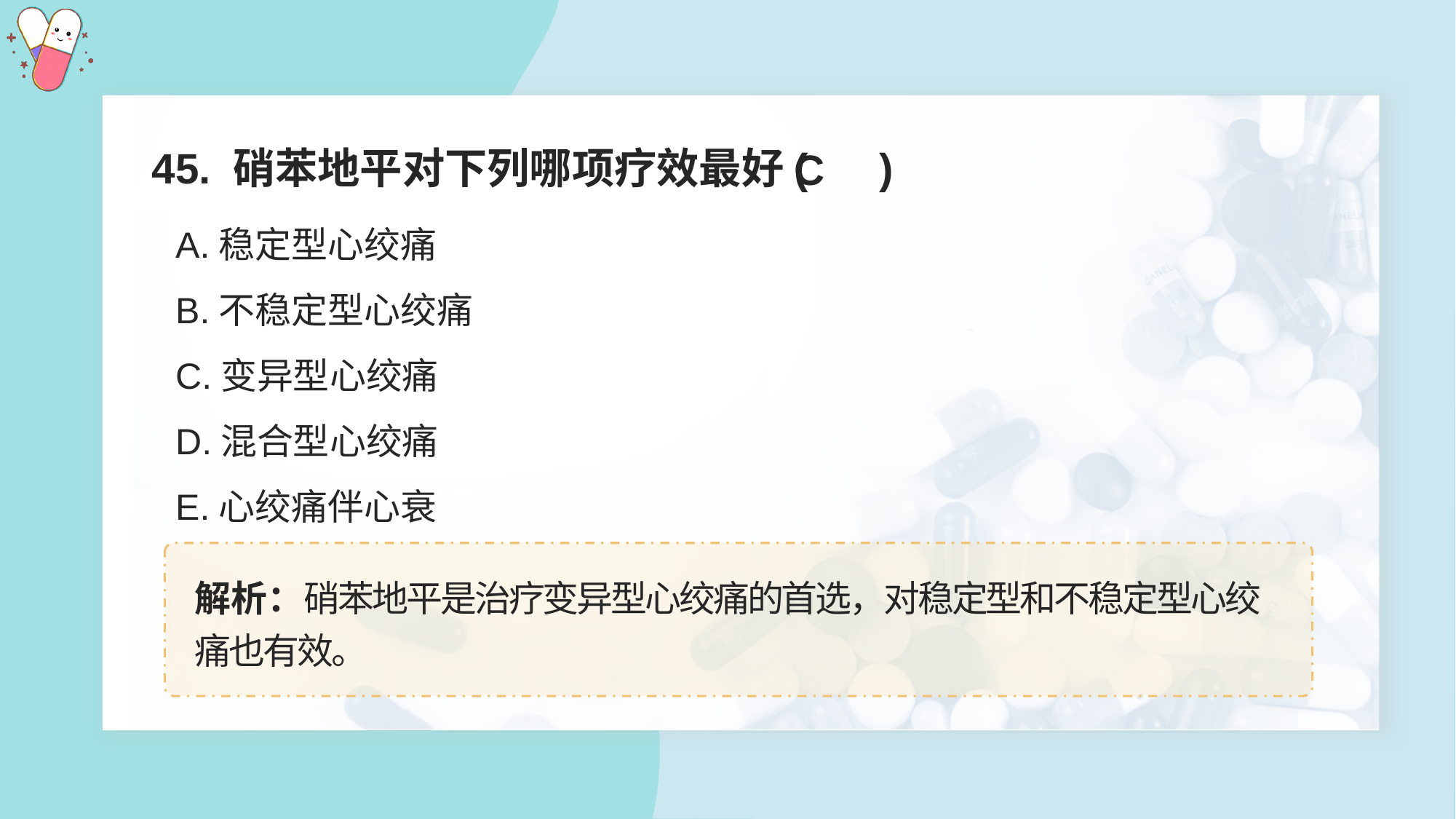

45. 硝苯地平对下列哪项疗效最好(      )
C
A.稳定型心绞痛
B.不稳定型心绞痛
C.变异型心绞痛
D.混合型心绞痛
E.心绞痛伴心衰

解析：硝苯地平是治疗变异型心绞痛的首选，对稳定型和不稳定型心绞痛也有效。